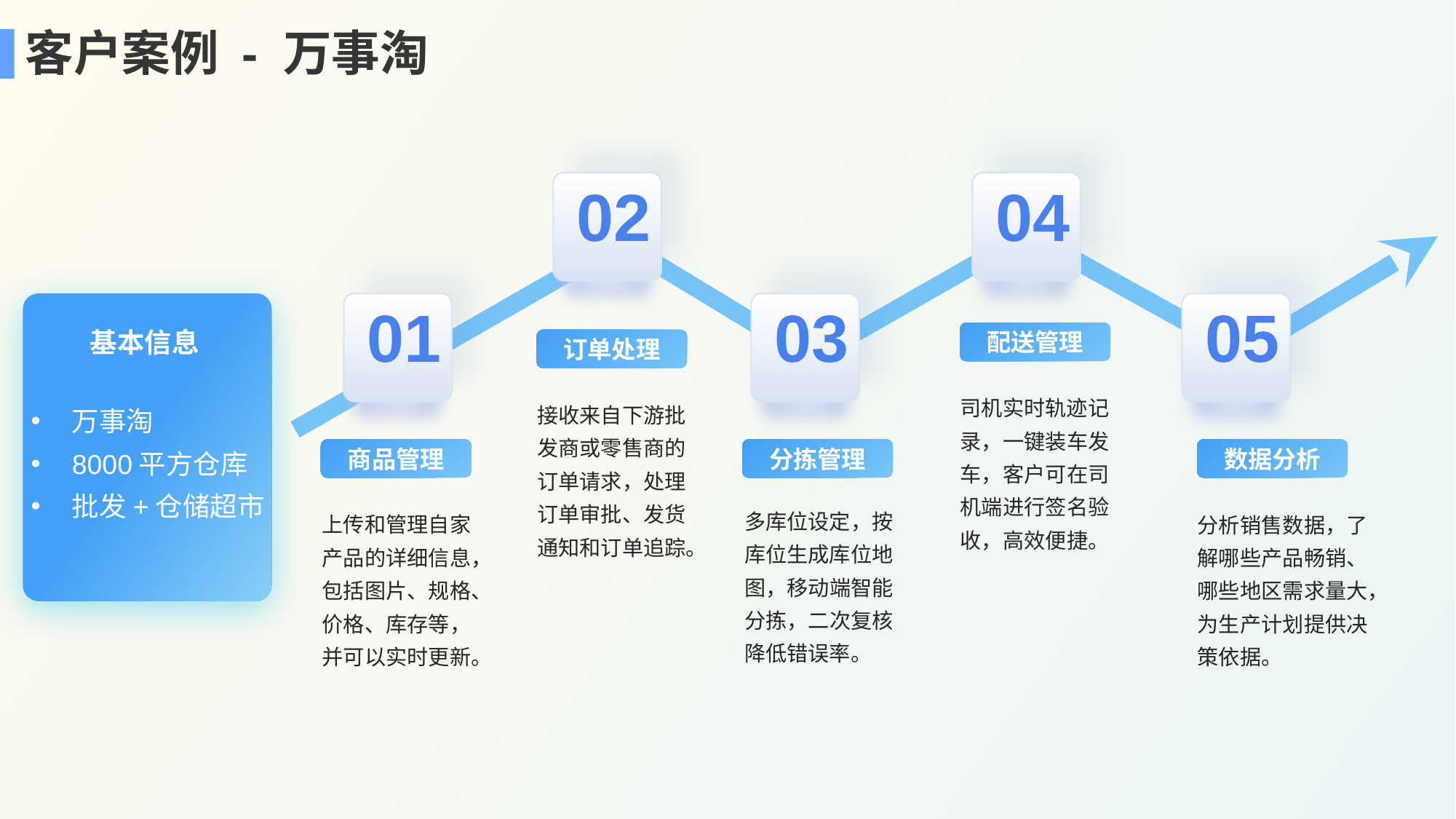

客户案例 - 万事淘

02
04

01
03
05

基本信息

配送管理
订单处理
司机实时轨迹记录，一键装车发车，客户可在司机端进行签名验收，高效便捷。
万事淘
8000平方仓库
批发+仓储超市
接收来自下游批发商或零售商的订单请求，处理订单审批、发货通知和订单追踪。
商品管理
分拣管理
数据分析
多库位设定，按库位生成库位地图，移动端智能分拣，二次复核降低错误率。
上传和管理自家产品的详细信息，包括图片、规格、价格、库存等，并可以实时更新。
分析销售数据，了解哪些产品畅销、哪些地区需求量大，为生产计划提供决策依据。